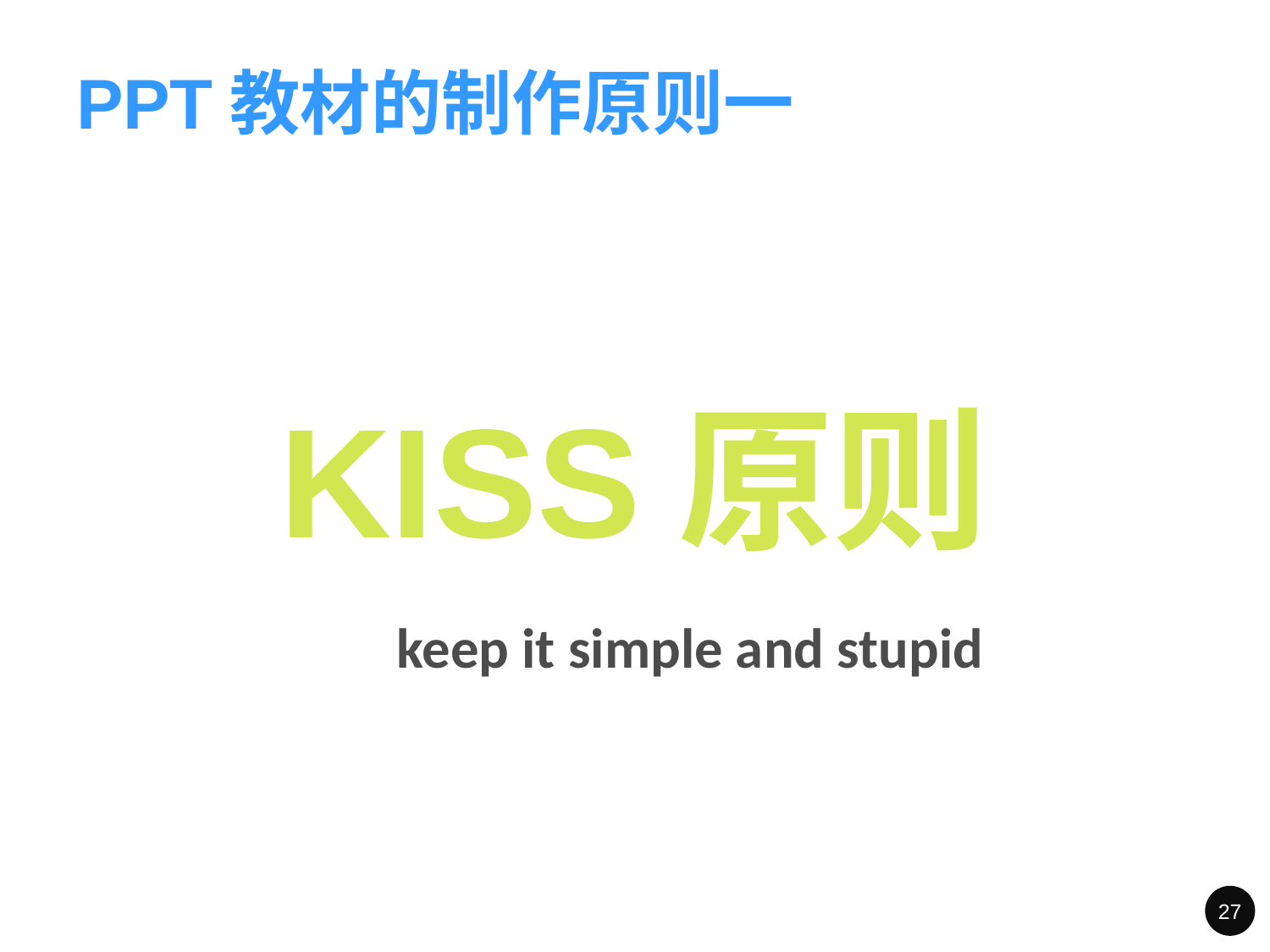

# PPT教材的制作原则一
KISS原则

keep it simple and stupid